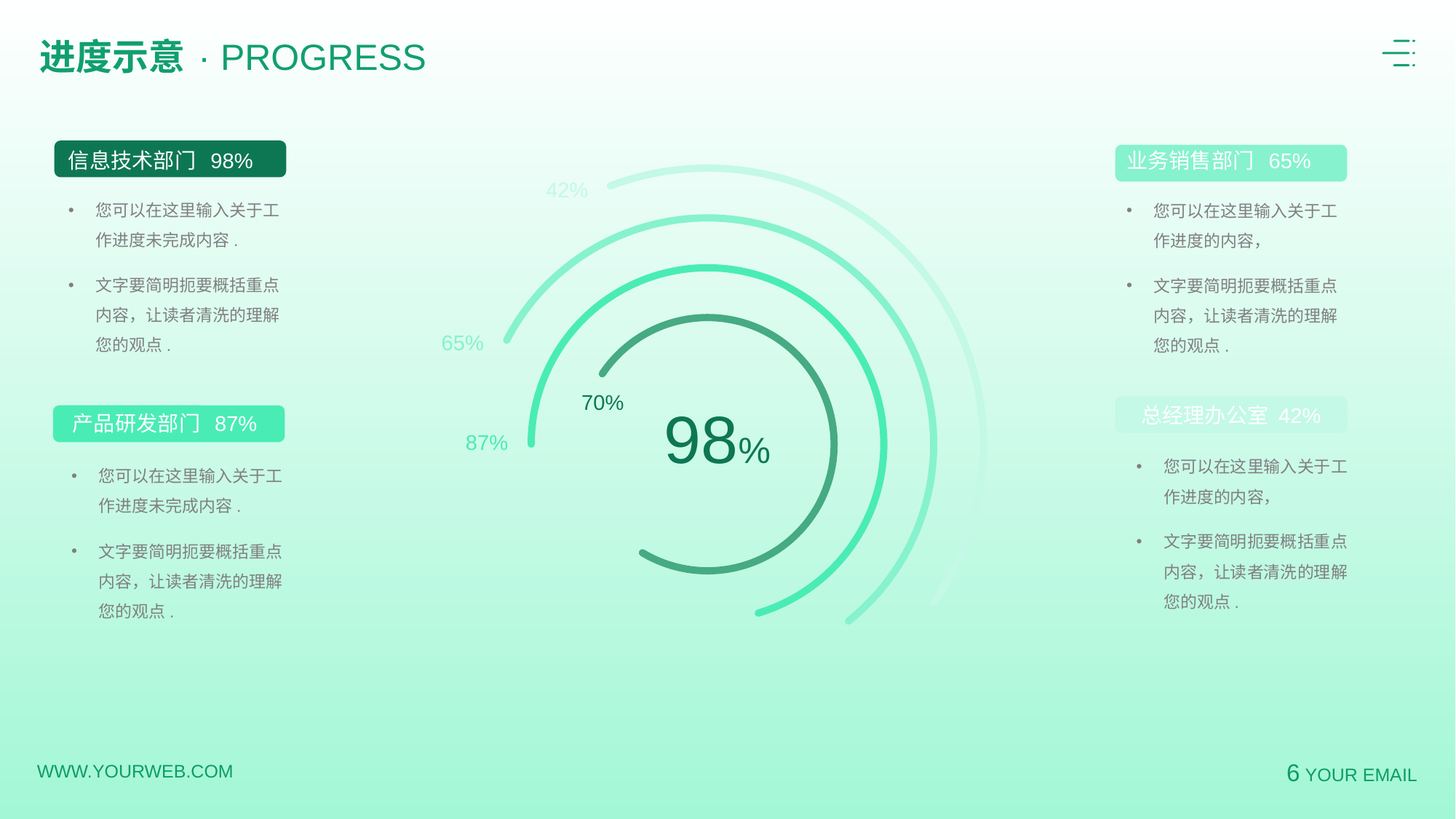

进度示意
· PROGRESS

信息技术部门  98%
您可以在这里输入关于工作进度未完成内容.
文字要简明扼要概括重点内容，让读者清洗的理解您的观点.

业务销售部门  65%
您可以在这里输入关于工作进度的内容，
文字要简明扼要概括重点内容，让读者清洗的理解您的观点.

42%

65%
70%
87%
98%

总经理办公室 42%
您可以在这里输入关于工作进度的内容，
文字要简明扼要概括重点内容，让读者清洗的理解您的观点.

产品研发部门  87%
您可以在这里输入关于工作进度未完成内容.
文字要简明扼要概括重点内容，让读者清洗的理解您的观点.
6